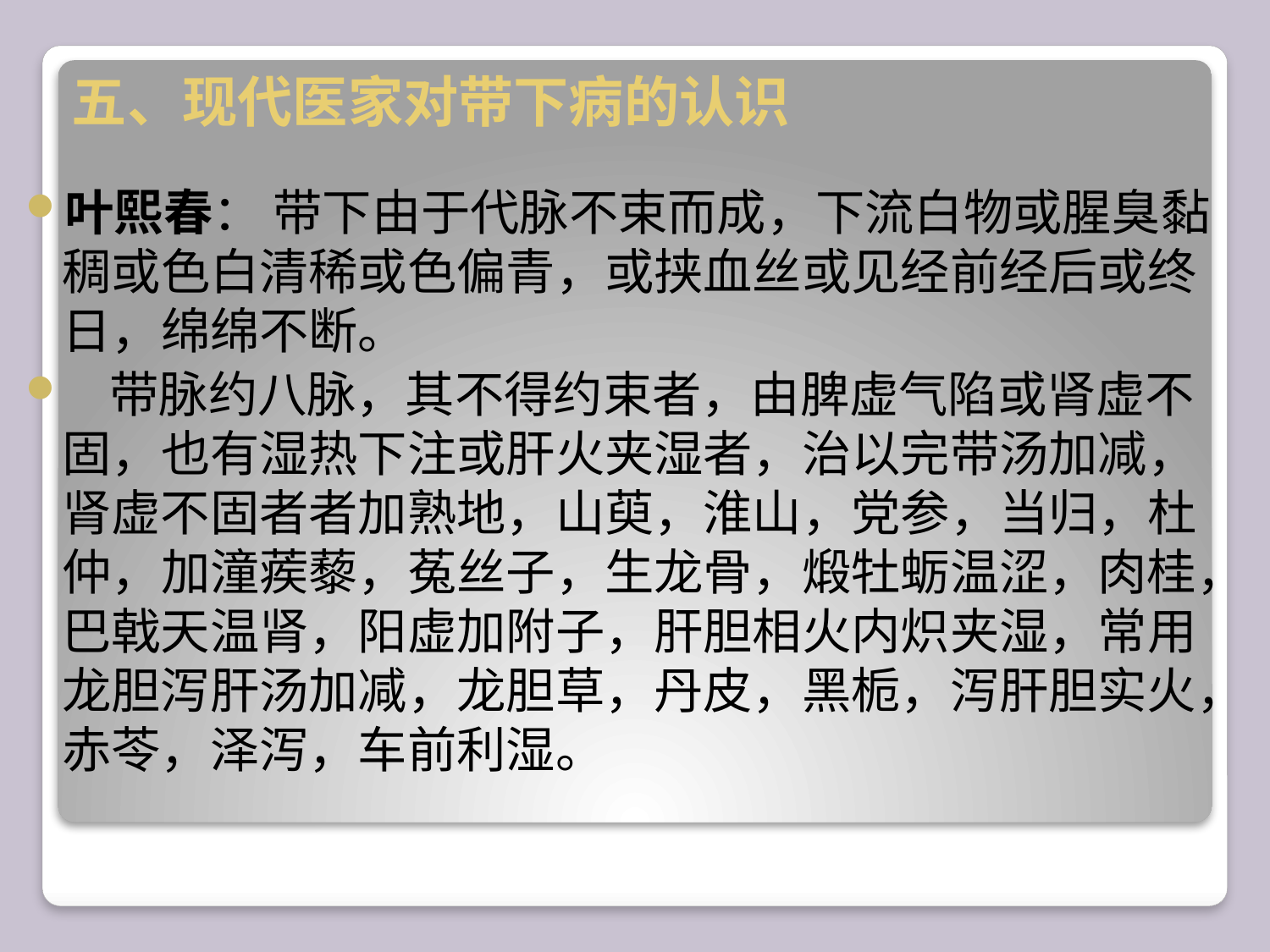

# 五、现代医家对带下病的认识
叶熙春： 带下由于代脉不束而成，下流白物或腥臭黏稠或色白清稀或色偏青，或挟血丝或见经前经后或终日，绵绵不断。
   带脉约八脉，其不得约束者，由脾虚气陷或肾虚不固，也有湿热下注或肝火夹湿者，治以完带汤加减，肾虚不固者者加熟地，山萸，淮山，党参，当归，杜仲，加潼蒺藜，菟丝子，生龙骨，煅牡蛎温涩，肉桂，巴戟天温肾，阳虚加附子，肝胆相火内炽夹湿，常用龙胆泻肝汤加减，龙胆草，丹皮，黑栀，泻肝胆实火，赤苓，泽泻，车前利湿。